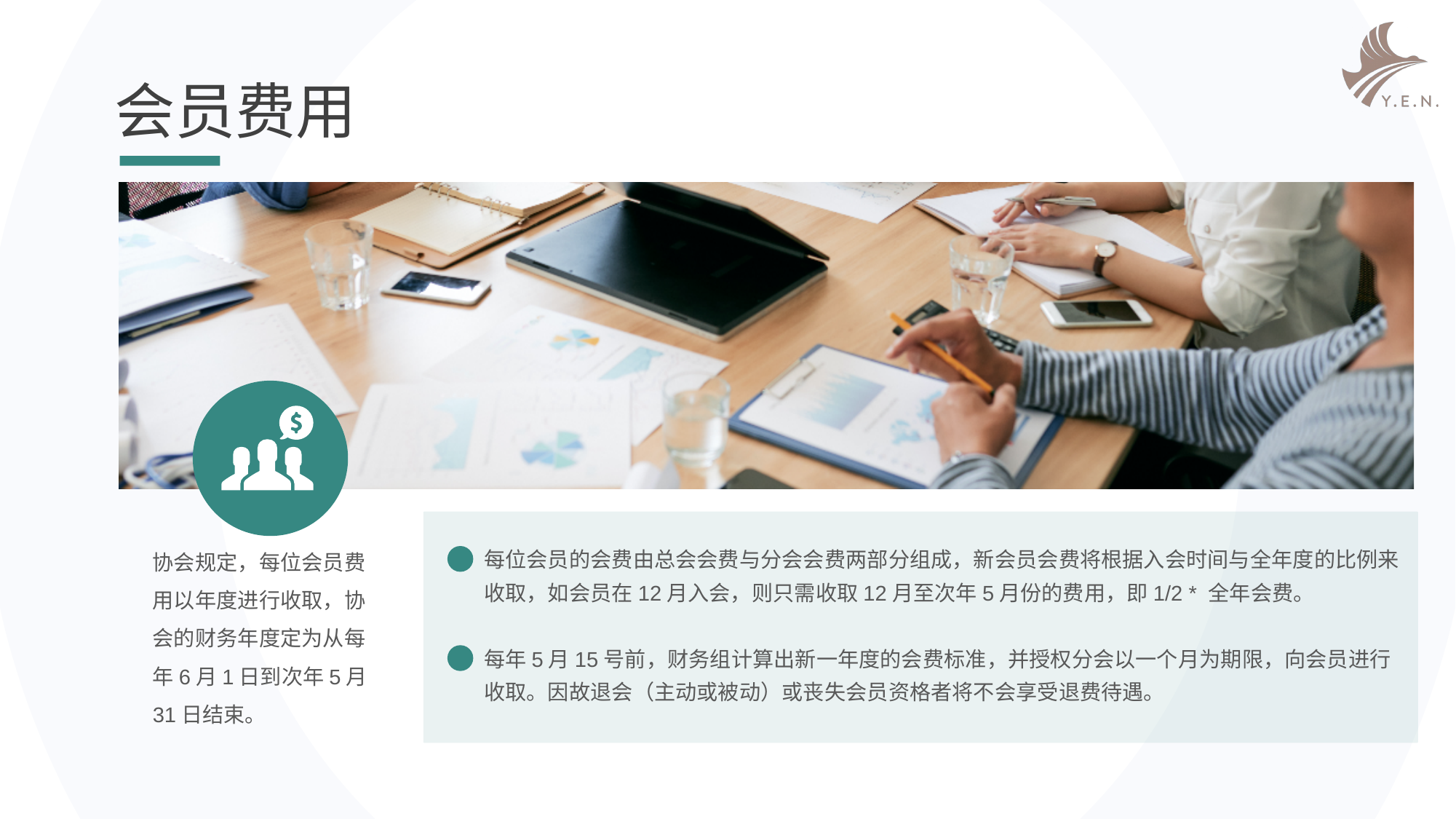

会员费用

协会规定，每位会员费用以年度进行收取，协会的财务年度定为从每年6月1日到次年5月31日结束。
每位会员的会费由总会会费与分会会费两部分组成，新会员会费将根据入会时间与全年度的比例来收取，如会员在12月入会，则只需收取12月至次年5月份的费用，即1/2 * 全年会费。

每年5月15号前，财务组计算出新一年度的会费标准，并授权分会以一个月为期限，向会员进行收取。因故退会（主动或被动）或丧失会员资格者将不会享受退费待遇。